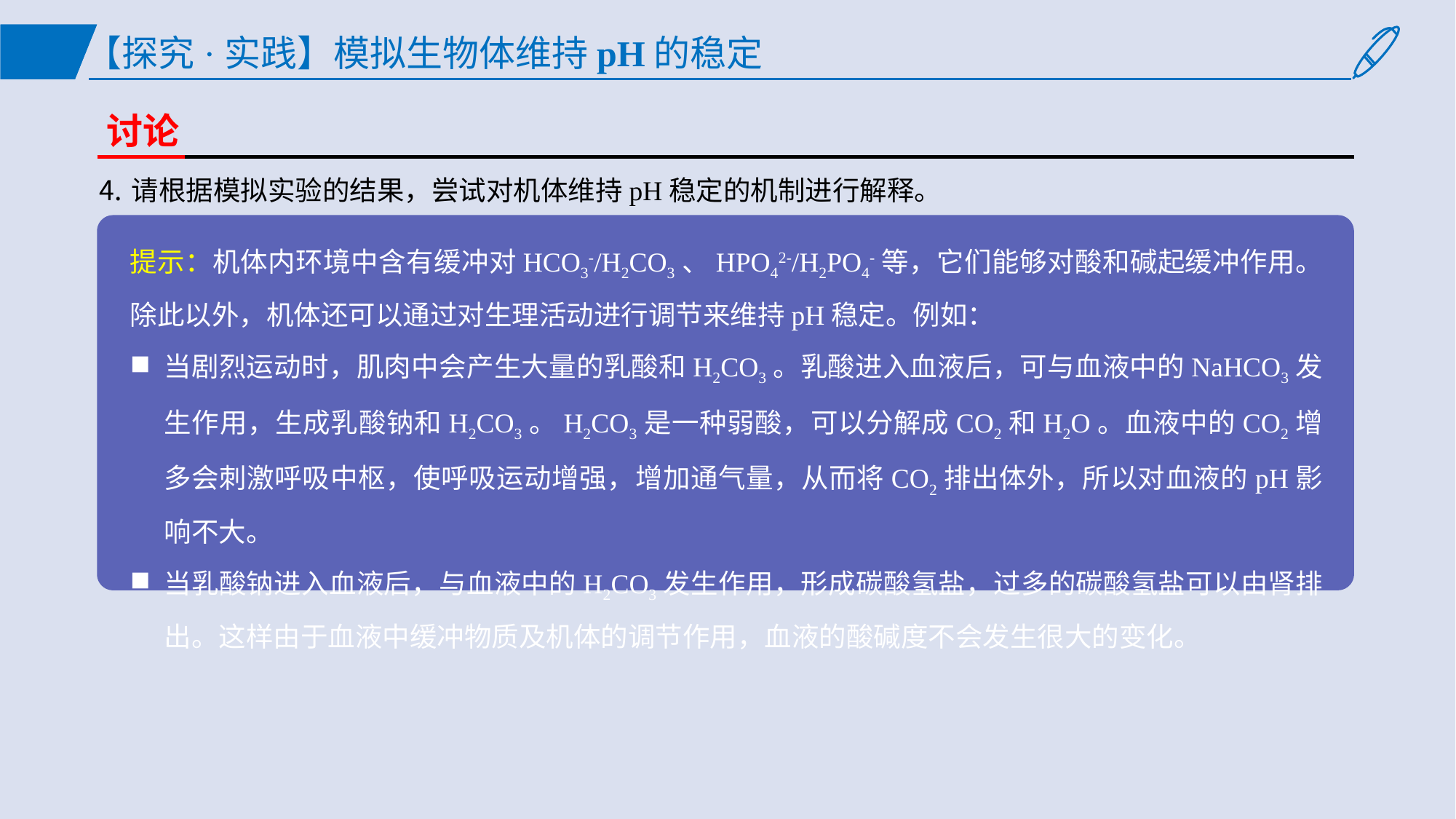

【探究·实践】模拟生物体维持pH的稳定

讨论
请根据模拟实验的结果，尝试对机体维持pH稳定的机制进行解释。

提示：机体内环境中含有缓冲对HCO3-/H2CO3、HPO42-/H2PO4-等，它们能够对酸和碱起缓冲作用。除此以外，机体还可以通过对生理活动进行调节来维持pH稳定。例如：
当剧烈运动时，肌肉中会产生大量的乳酸和H2CO3。乳酸进入血液后，可与血液中的NaHCO3发生作用，生成乳酸钠和H2CO3。H2CO3是一种弱酸，可以分解成CO2和H2O。血液中的CO2增多会刺激呼吸中枢，使呼吸运动增强，增加通气量，从而将CO2排出体外，所以对血液的pH影响不大。
当乳酸钠进入血液后，与血液中的H2CO3发生作用，形成碳酸氢盐，过多的碳酸氢盐可以由肾排出。这样由于血液中缓冲物质及机体的调节作用，血液的酸碱度不会发生很大的变化。